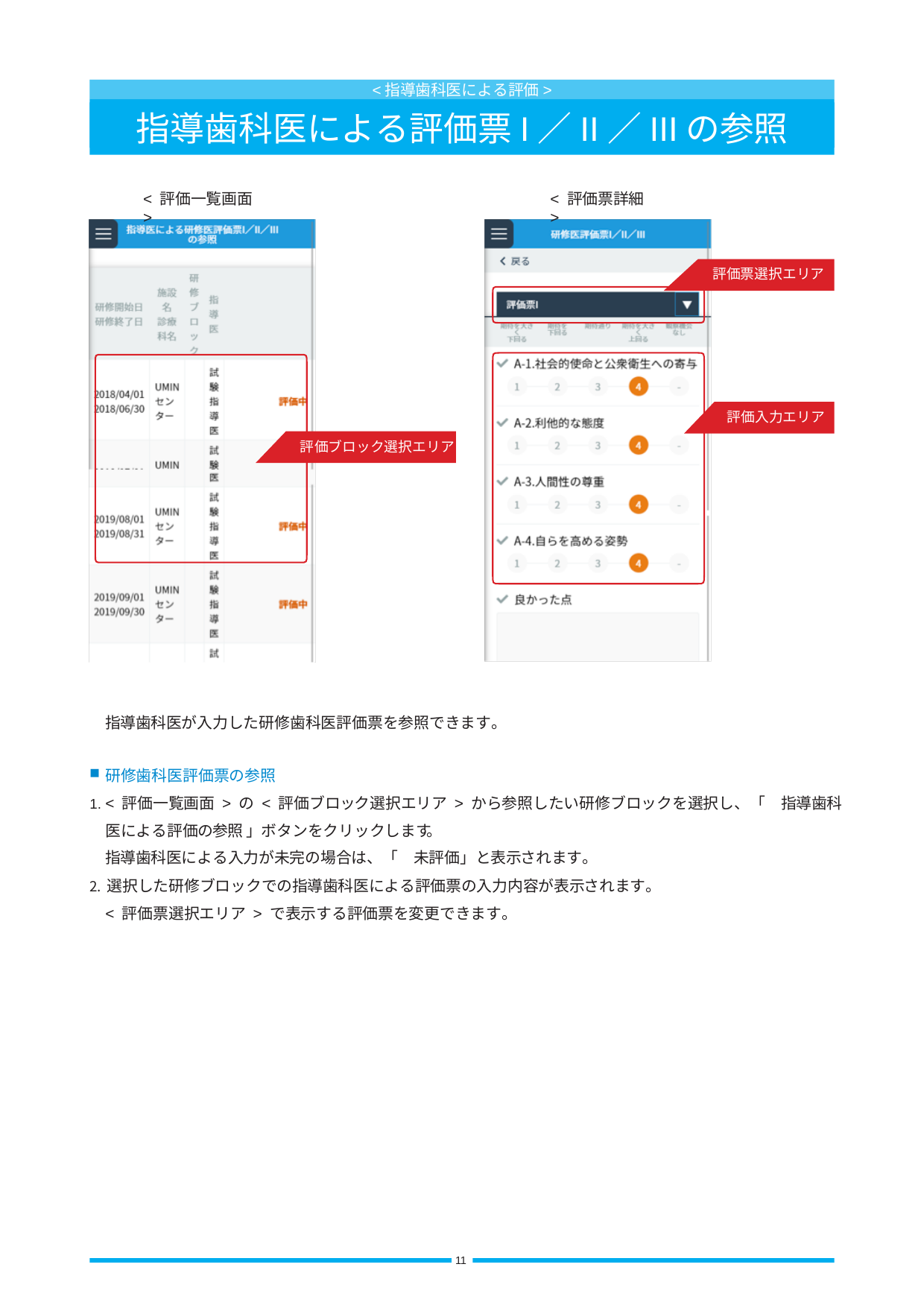

<指導歯科医による評価>
指導歯科医による評価票I／II／IIIの参照
< 評価一覧画面 >
< 評価票詳細 >

評価票選択エリア

評価入力エリア
評
価ブロック選択エリア
指導歯科医が入力した研修歯科医評価票を参照できます。

研修歯科医評価票の参照
< 評価一覧画面 > の< 評価ブロック選択エリア > から参照したい研修ブロックを選択し、「　指導歯科医による評価の参照 」ボタンをクリックします。
指導歯科医による入力が未完の場合は、「　未評価」と表示されます。
選択した研修ブロックでの指導歯科医による評価票の入力内容が表示されます。
< 評価票選択エリア > で表示する評価票を変更できます。
11